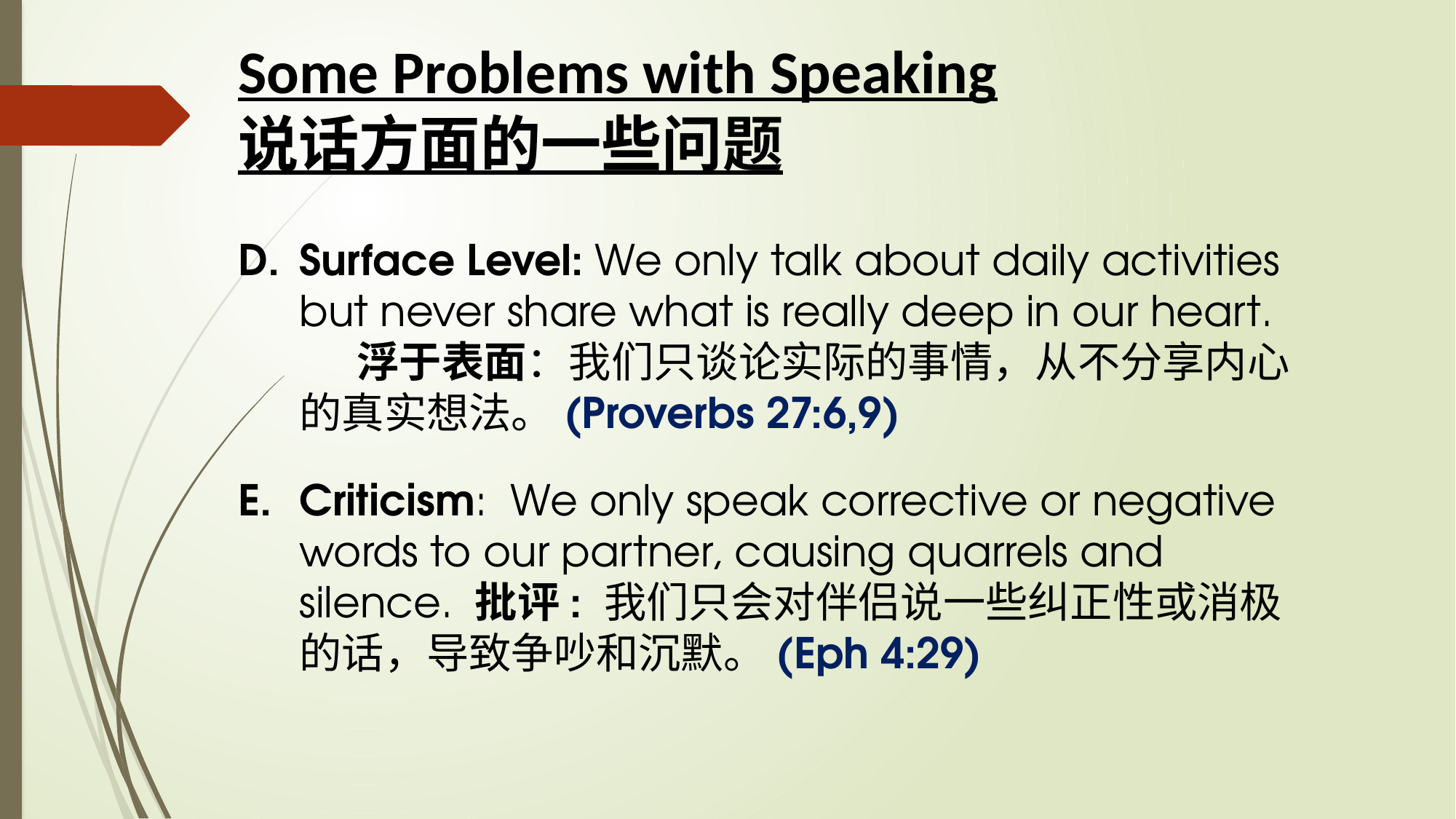

Some Problems with Speaking
说话方面的一些问题
Surface Level: We only talk about daily activities but never share what is really deep in our heart.      浮于表面：我们只谈论实际的事情，从不分享内心的真实想法。(Proverbs 27:6,9)
Criticism:  We only speak corrective or negative words to our partner, causing quarrels and silence. 批评: 我们只会对伴侣说一些纠正性或消极的话，导致争吵和沉默。(Eph 4:29)